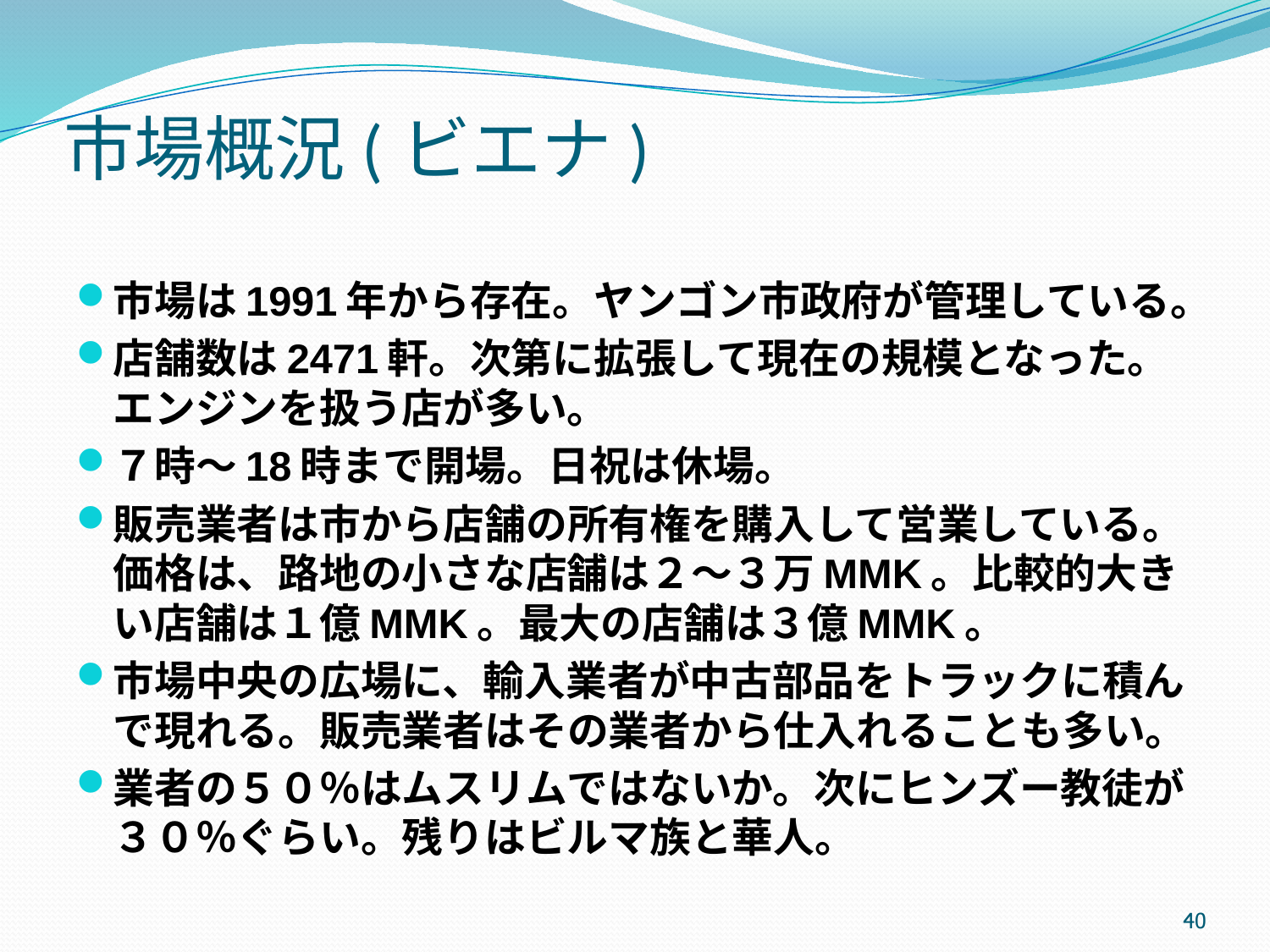

市場概況(ビエナ)
市場は1991年から存在。ヤンゴン市政府が管理している。
店舗数は2471軒。次第に拡張して現在の規模となった。エンジンを扱う店が多い。
７時～18時まで開場。日祝は休場。
販売業者は市から店舗の所有権を購入して営業している。価格は、路地の小さな店舗は２～３万MMK。比較的大きい店舗は１億MMK。最大の店舗は３億MMK。
市場中央の広場に、輸入業者が中古部品をトラックに積んで現れる。販売業者はその業者から仕入れることも多い。
業者の５０％はムスリムではないか。次にヒンズー教徒が３０％ぐらい。残りはビルマ族と華人。
40